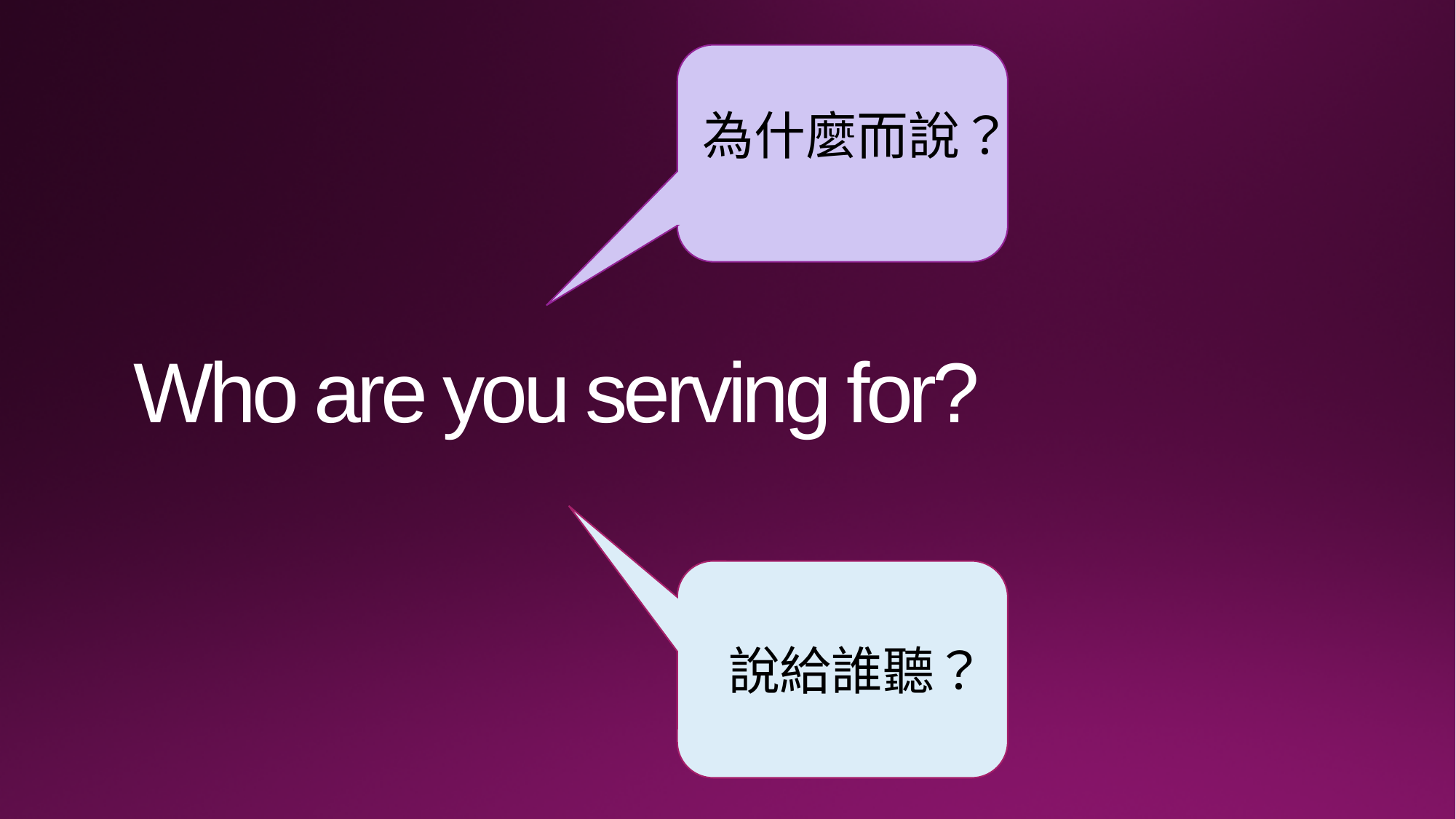

為什麼而說？
# Who are you serving for?

說給誰聽？